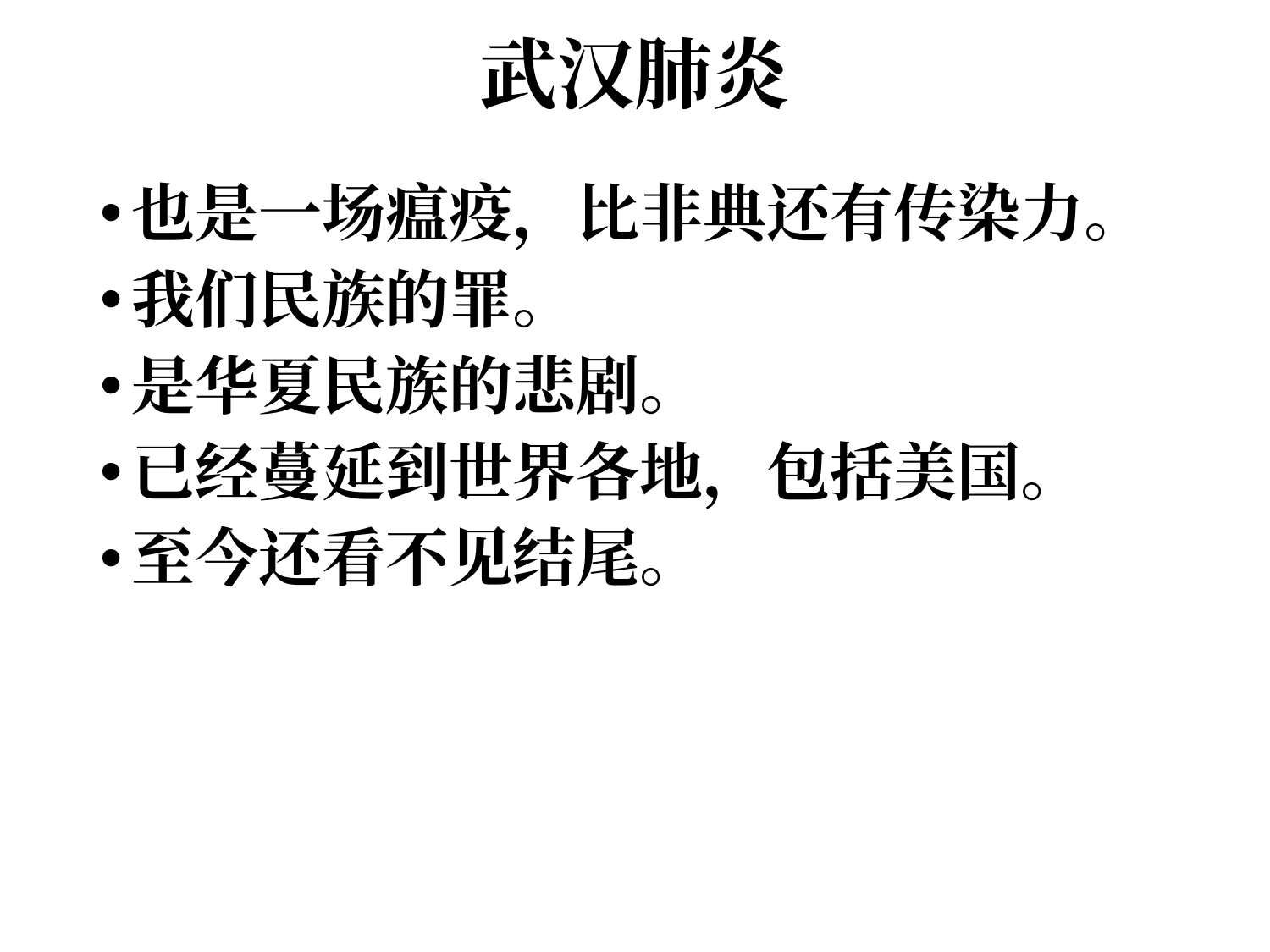

# 武汉肺炎
也是一场瘟疫，比非典还有传染力。
我们民族的罪。
是华夏民族的悲剧。
已经蔓延到世界各地，包括美国。
至今还看不见结尾。